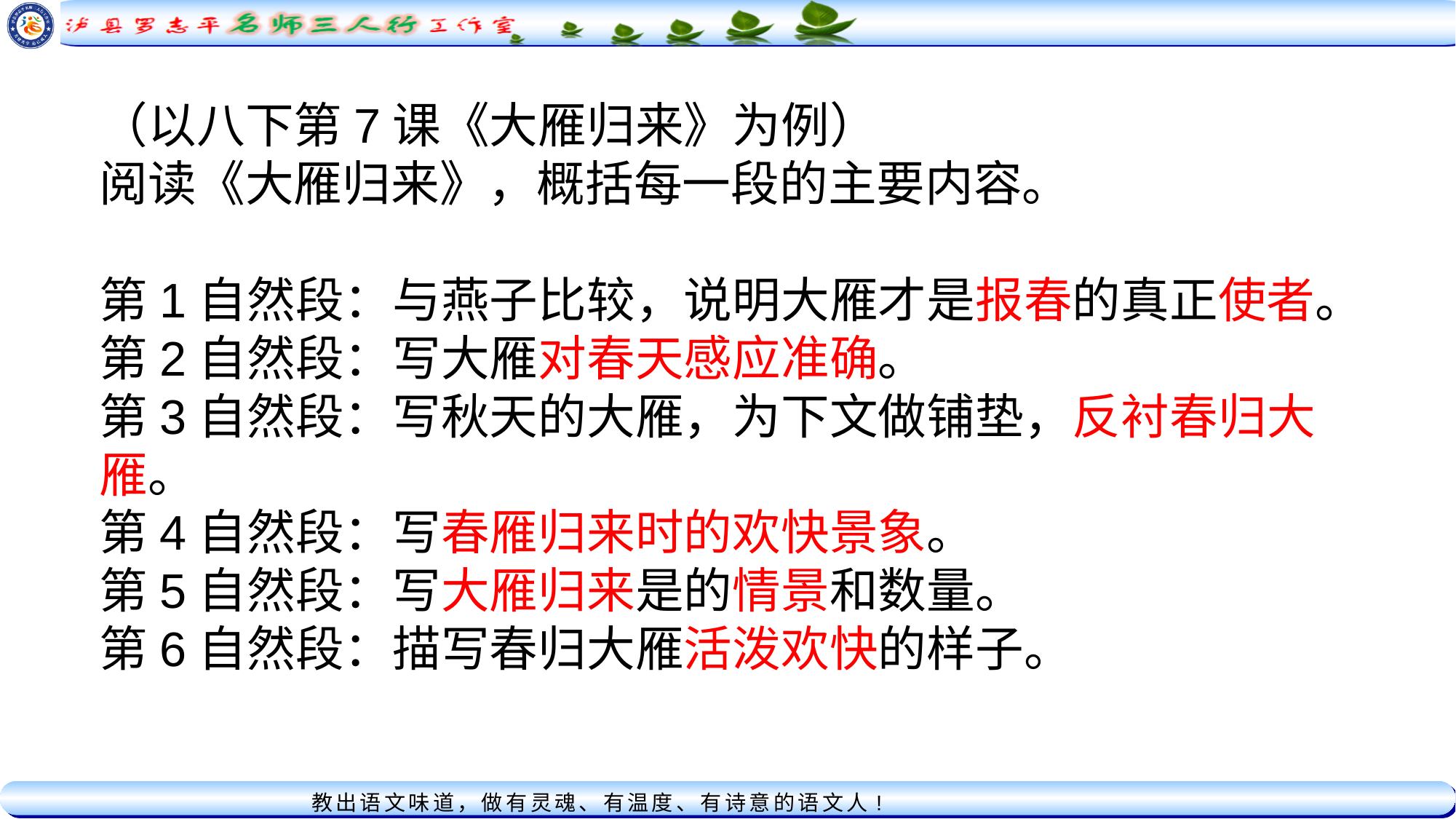

（以八下第7课《大雁归来》为例）
阅读《大雁归来》，概括每一段的主要内容。

第1自然段：与燕子比较，说明大雁才是报春的真正使者。
第2自然段：写大雁对春天感应准确。
第3自然段：写秋天的大雁，为下文做铺垫，反衬春归大雁。
第4自然段：写春雁归来时的欢快景象。
第5自然段：写大雁归来是的情景和数量。
第6自然段：描写春归大雁活泼欢快的样子。